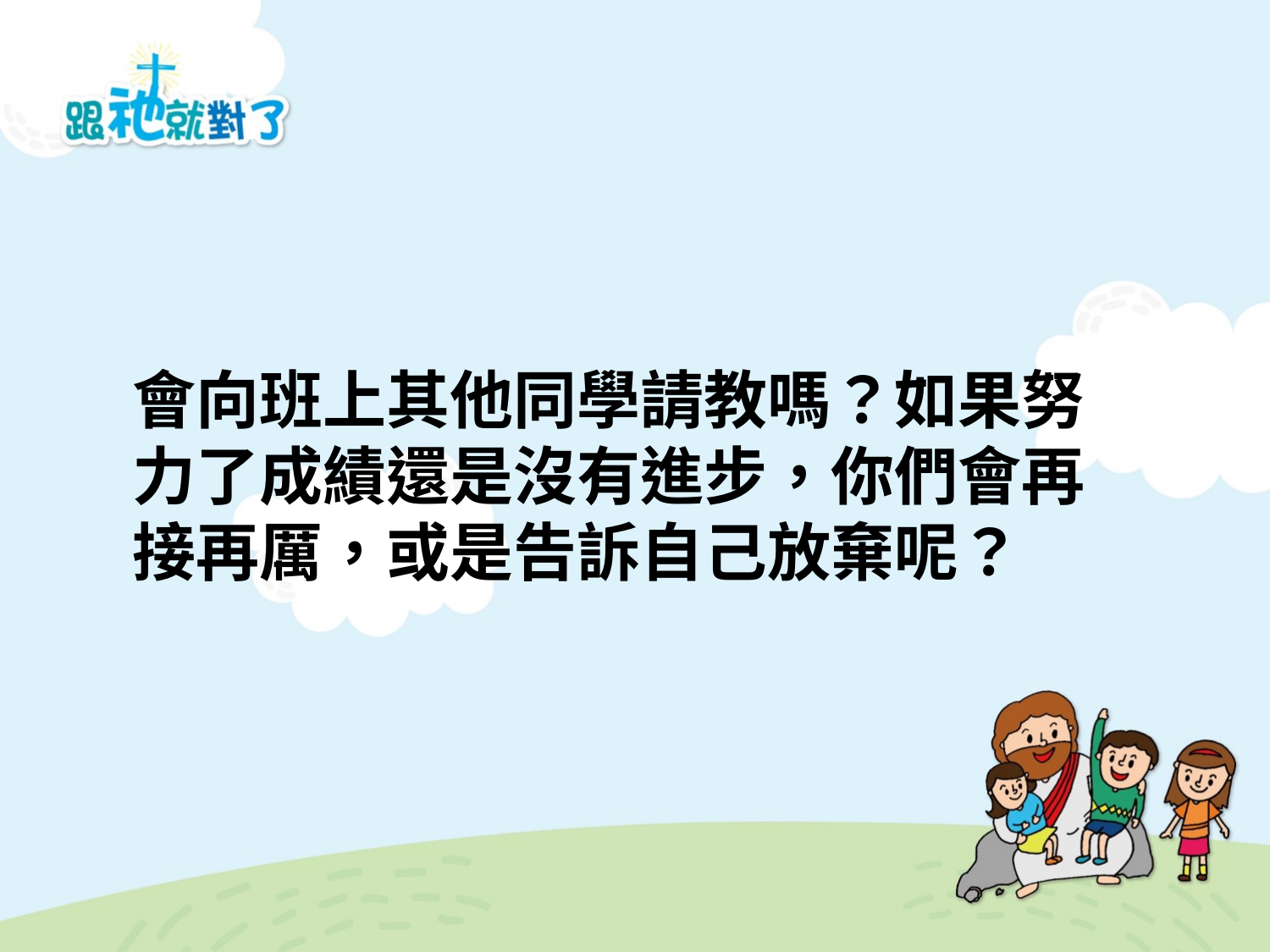

會向班上其他同學請教嗎？如果努力了成績還是沒有進步，你們會再接再厲，或是告訴自己放棄呢？